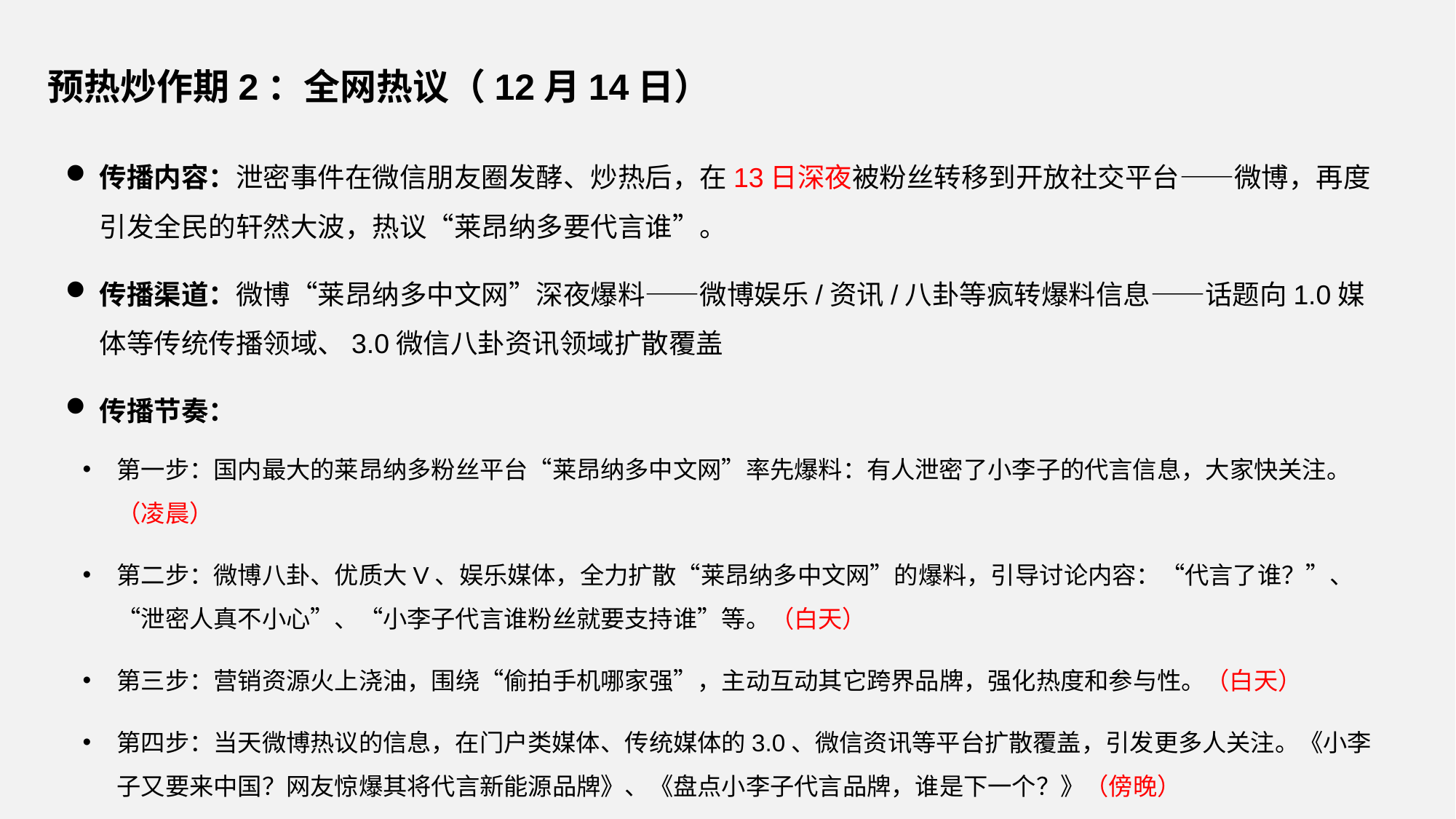

预热炒作期2：全网热议（12月14日）
传播内容：泄密事件在微信朋友圈发酵、炒热后，在13日深夜被粉丝转移到开放社交平台——微博，再度引发全民的轩然大波，热议“莱昂纳多要代言谁”。
传播渠道：微博“莱昂纳多中文网”深夜爆料——微博娱乐/资讯/八卦等疯转爆料信息——话题向1.0媒体等传统传播领域、3.0微信八卦资讯领域扩散覆盖
传播节奏：
第一步：国内最大的莱昂纳多粉丝平台“莱昂纳多中文网”率先爆料：有人泄密了小李子的代言信息，大家快关注。（凌晨）
第二步：微博八卦、优质大V、娱乐媒体，全力扩散“莱昂纳多中文网”的爆料，引导讨论内容：“代言了谁？”、“泄密人真不小心”、“小李子代言谁粉丝就要支持谁”等。（白天）
第三步：营销资源火上浇油，围绕“偷拍手机哪家强”，主动互动其它跨界品牌，强化热度和参与性。（白天）
第四步：当天微博热议的信息，在门户类媒体、传统媒体的3.0、微信资讯等平台扩散覆盖，引发更多人关注。《小李子又要来中国？网友惊爆其将代言新能源品牌》、《盘点小李子代言品牌，谁是下一个？》（傍晚）